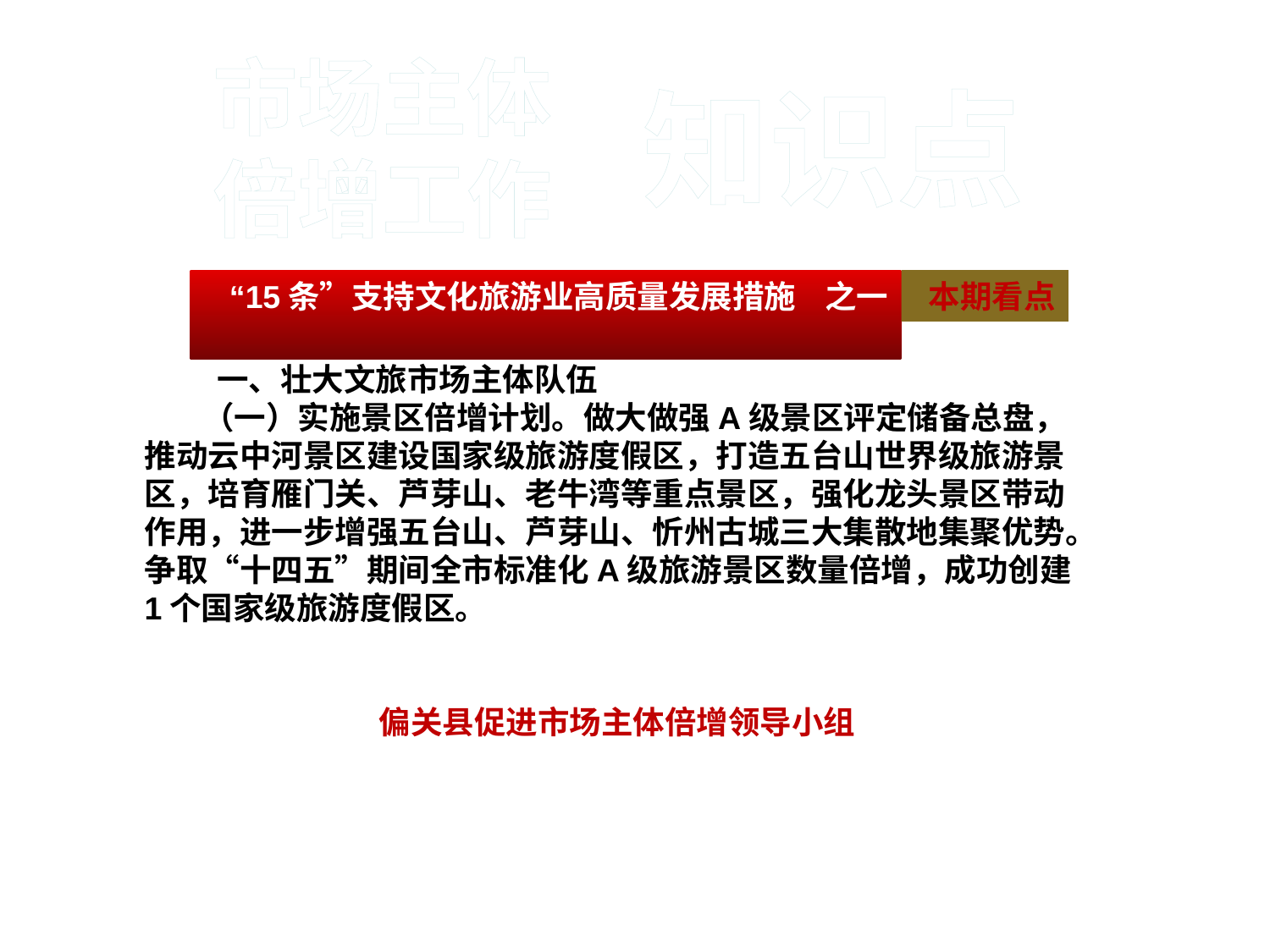

#

市场主体
倍增工作
知识点

         一、壮大文旅市场主体队伍
       （一）实施景区倍增计划。做大做强A级景区评定储备总盘，推动云中河景区建设国家级旅游度假区，打造五台山世界级旅游景
区，培育雁门关、芦芽山、老牛湾等重点景区，强化龙头景区带动作用，进一步增强五台山、芦芽山、忻州古城三大集散地集聚优势。争取“十四五”期间全市标准化A级旅游景区数量倍增，成功创建1个国家级旅游度假区。

 偏关县促进市场主体倍增领导小组
   “15条”支持文化旅游业高质量发展措施    之一
 本期看点